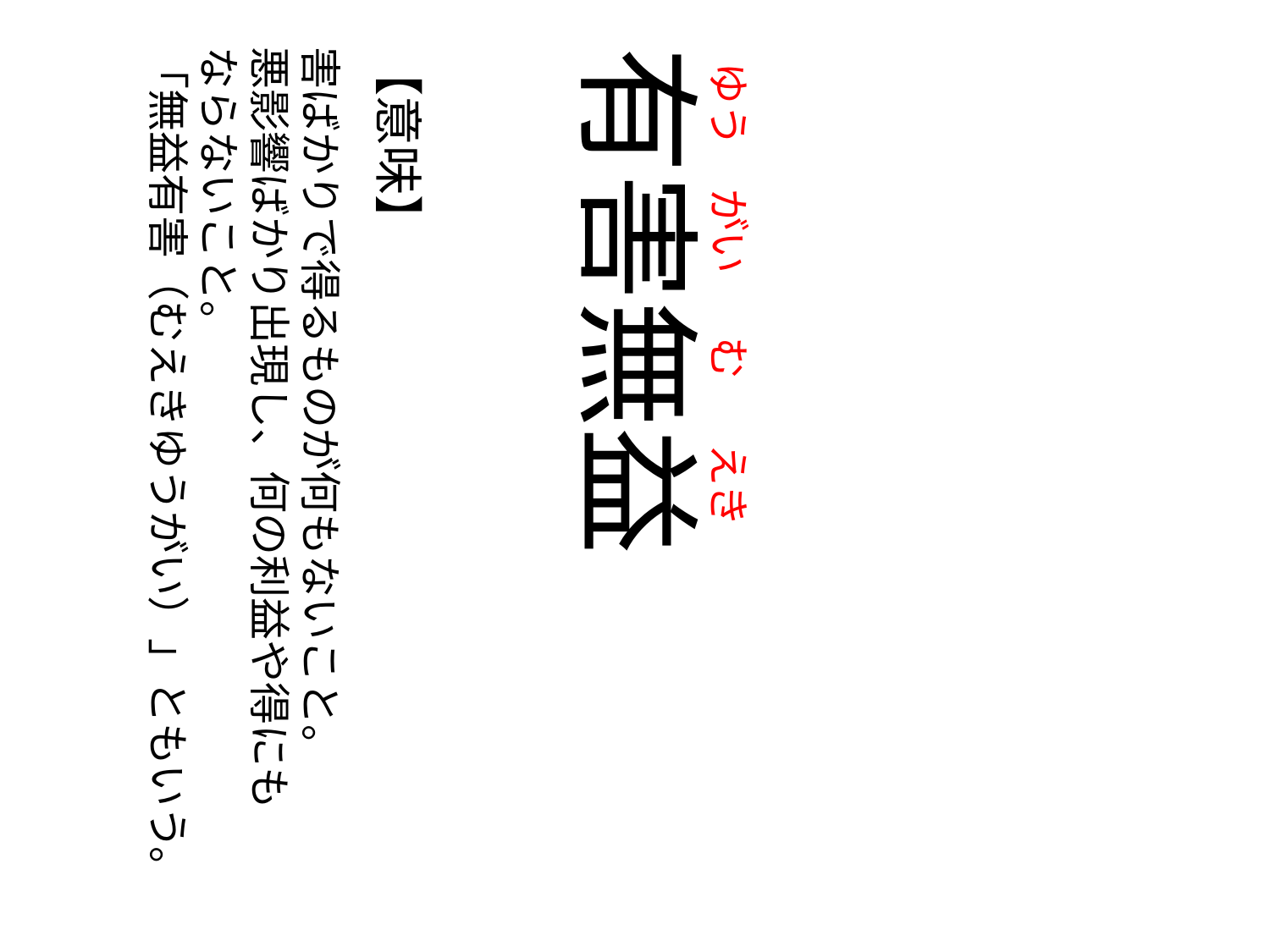

ゆう
の
がい
の
む
の
えき
害ばかりで得るものが何もないこと。
悪影響ばかり出現し、何の利益や得にも
ならないこと。
「無益有害（むえきゆうがい）」ともいう。
【意味】
有害無益